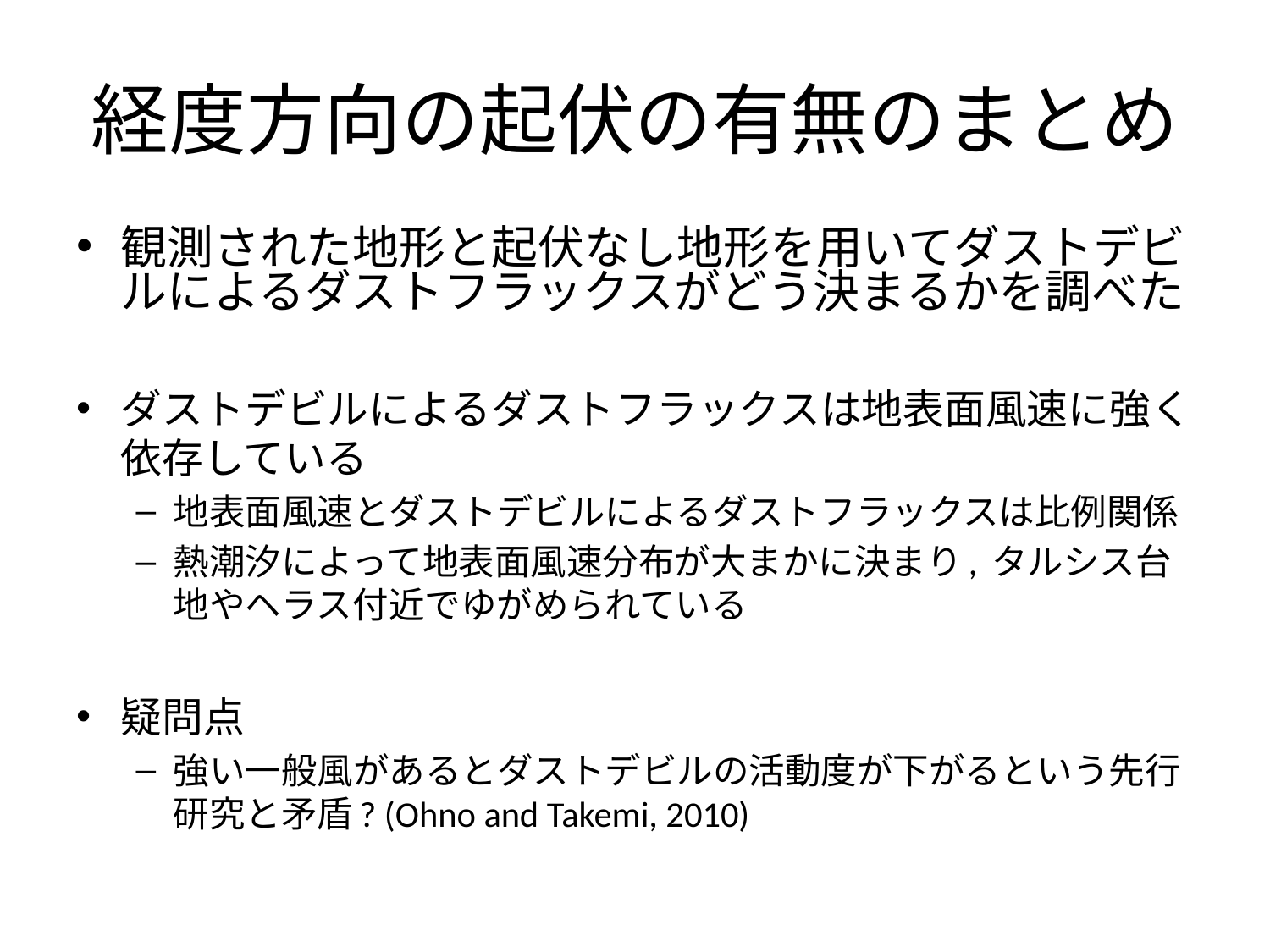

# 経度方向の起伏の有無のまとめ
観測された地形と起伏なし地形を用いてダストデビルによるダストフラックスがどう決まるかを調べた

ダストデビルによるダストフラックスは地表面風速に強く依存している
地表面風速とダストデビルによるダストフラックスは比例関係
熱潮汐によって地表面風速分布が大まかに決まり, タルシス台地やヘラス付近でゆがめられている

疑問点
強い一般風があるとダストデビルの活動度が下がるという先行研究と矛盾? (Ohno and Takemi, 2010)